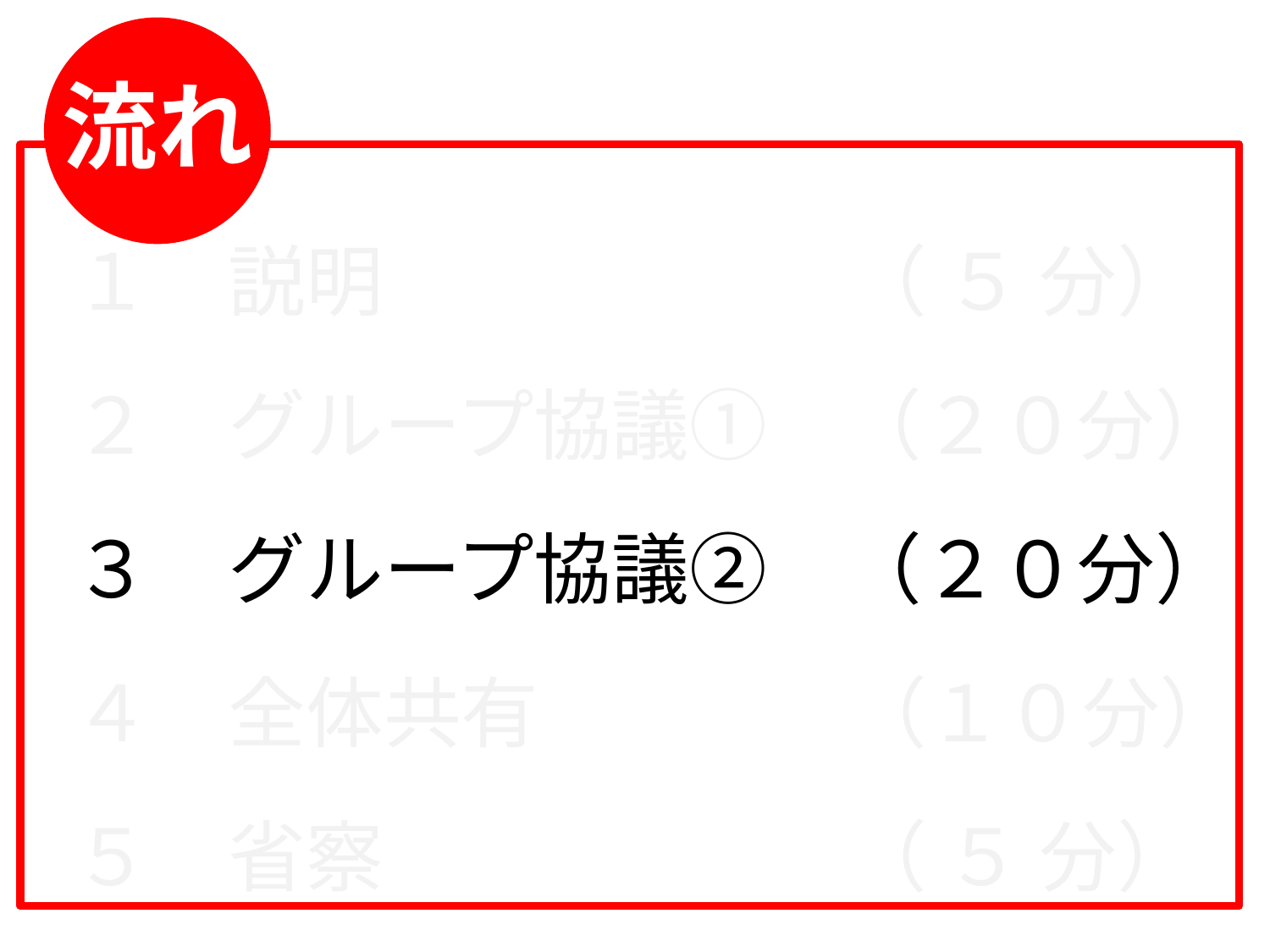

流れ

１　説明　　　　　　（ ５ 分）

２　グループ協議①　（２０分）

３　グループ協議②　（２０分）

４　全体共有　　　　（１０分）

５　省察　　　　　　（ ５ 分）